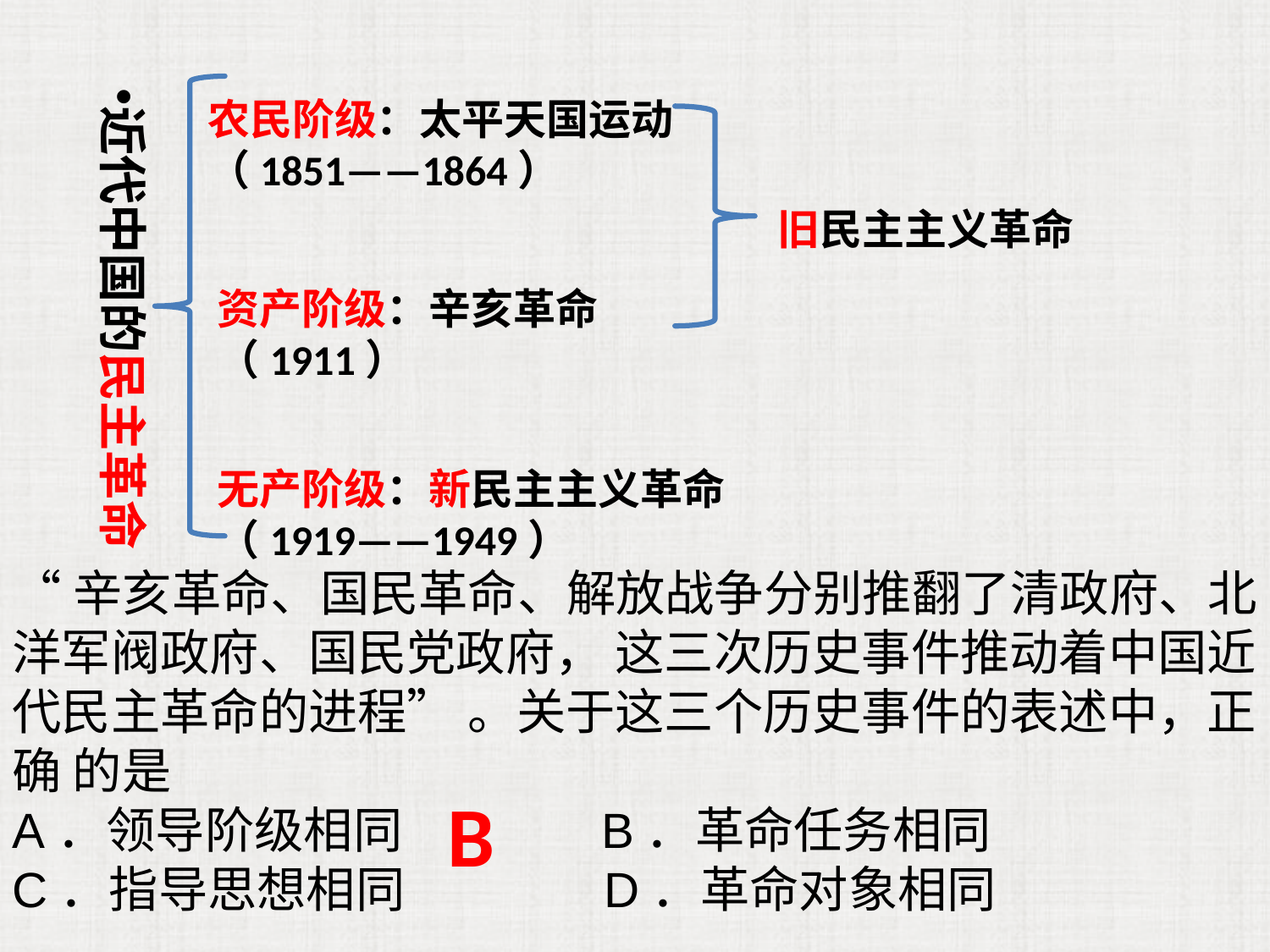

近代中国的民主革命

农民阶级：太平天国运动
（1851——1864）

旧民主主义革命
资产阶级：辛亥革命
（1911）
无产阶级：新民主主义革命
（1919——1949）
“辛亥革命、国民革命、解放战争分别推翻了清政府、北洋军阀政府、国民党政府， 这三次历史事件推动着中国近代民主革命的进程” 。关于这三个历史事件的表述中，正确 的是
A．领导阶级相同                 B．革命任务相同
C．指导思想相同                 D．革命对象相同
B